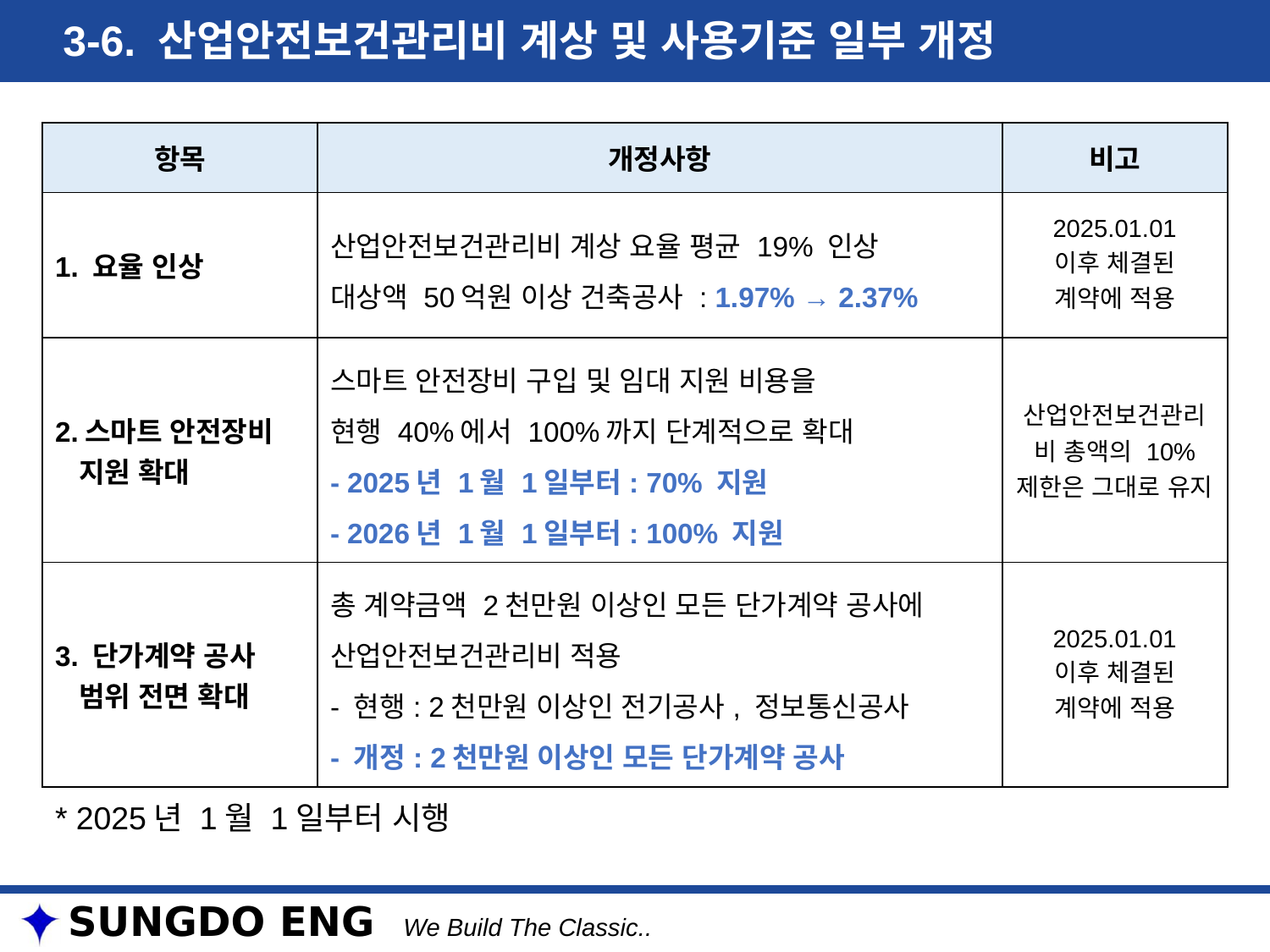

3-6. 산업안전보건관리비 계상 및 사용기준 일부 개정
| 항목 | 개정사항 | 비고 |
| --- | --- | --- |
| 1. 요율 인상 | 산업안전보건관리비 계상 요율 평균 19% 인상 대상액 50억원 이상 건축공사 : 1.97% → 2.37% | 2025.01.01 이후 체결된 계약에 적용 |
| 2.스마트 안전장비 지원 확대 | 스마트 안전장비 구입 및 임대 지원 비용을 현행 40%에서 100%까지 단계적으로 확대 - 2025년 1월 1일부터: 70% 지원 - 2026년 1월 1일부터: 100% 지원 | 산업안전보건관리비 총액의 10% 제한은 그대로 유지 |
| 3. 단가계약 공사 범위 전면 확대 | 총 계약금액 2천만원 이상인 모든 단가계약 공사에 산업안전보건관리비 적용 - 현행: 2천만원 이상인 전기공사, 정보통신공사 - 개정: 2천만원 이상인 모든 단가계약 공사 | 2025.01.01 이후 체결된 계약에 적용 |
* 2025년 1월 1일부터 시행